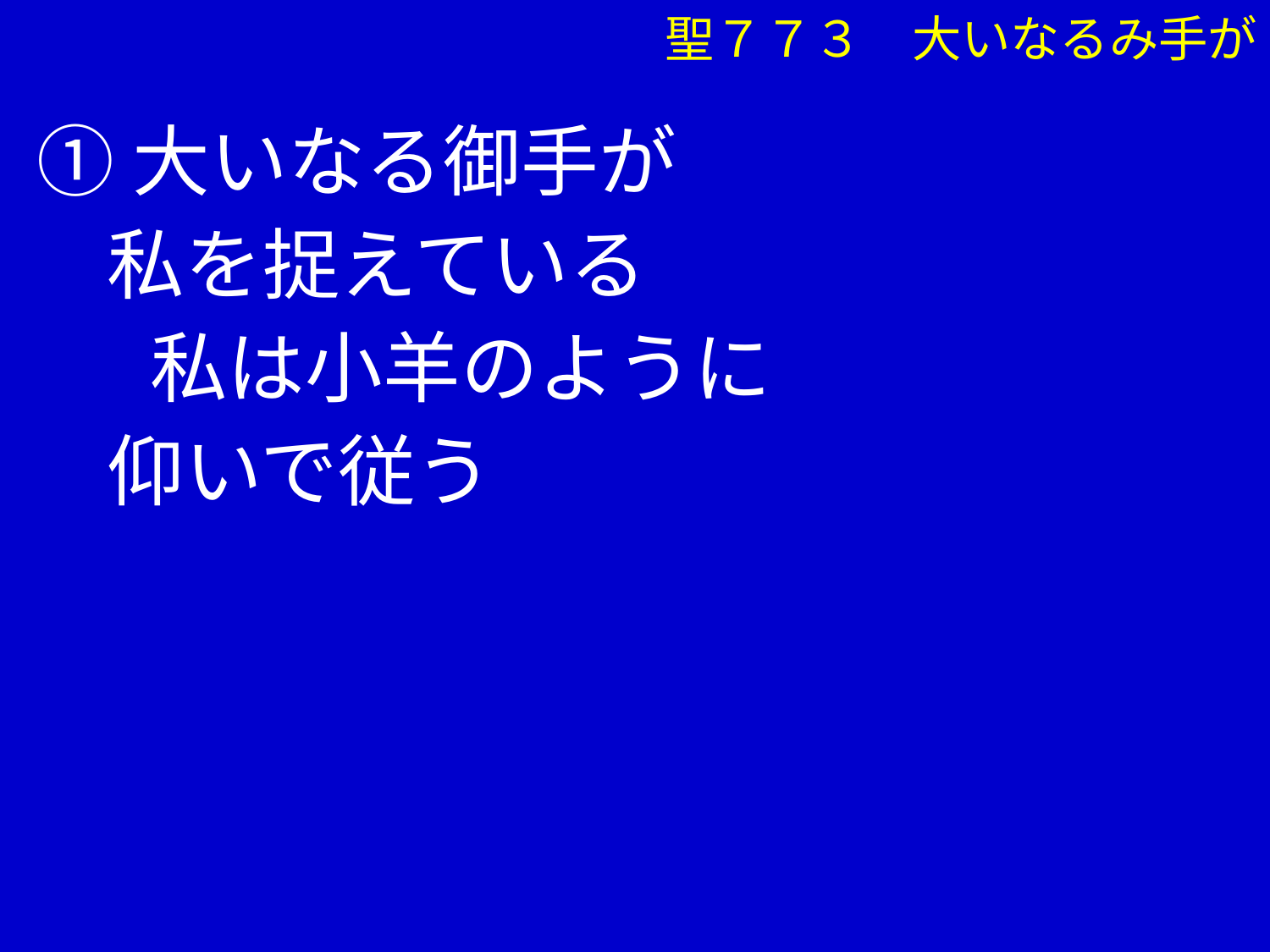

聖７７３　大いなるみ手が
①大いなる御手が
   私を捉えている
 　私は小羊のように
   仰いで従う